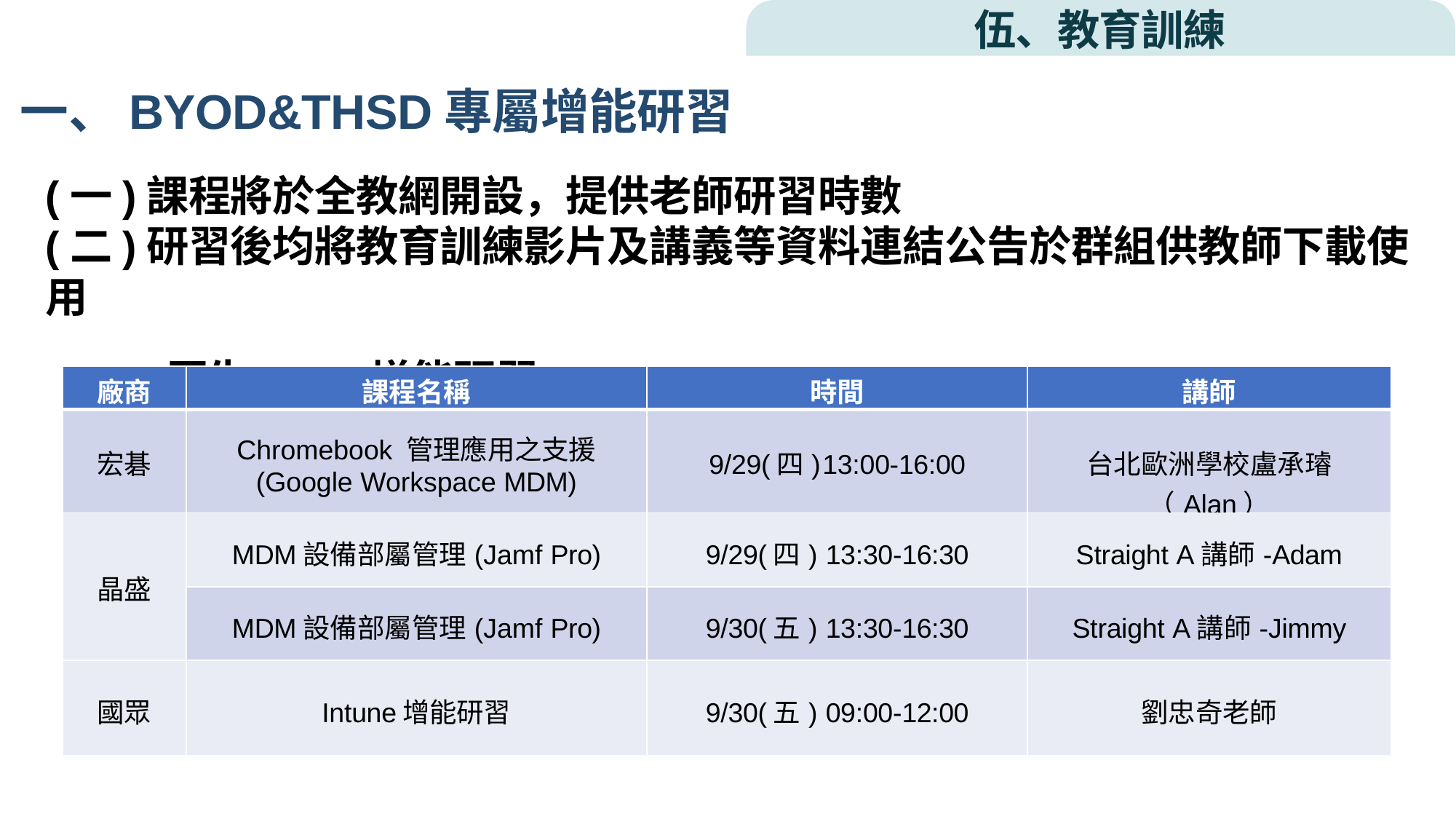

# 伍、教育訓練
一、BYOD&THSD專屬增能研習
(一)課程將於全教網開設，提供老師研習時數
(二)研習後均將教育訓練影片及講義等資料連結公告於群組供教師下載使用
1.原生MDM增能研習
| 廠商 | 課程名稱 | 時間 | 講師 |
| --- | --- | --- | --- |
| 宏碁 | Chromebook 管理應用之支援 (Google Workspace MDM) | 9/29(四) 13:00-16:00 | 台北歐洲學校盧承璿（Alan） |
| 晶盛 | MDM設備部屬管理(Jamf Pro) | 9/29(四) 13:30-16:30 | Straight A講師-Adam |
|  | MDM設備部屬管理(Jamf Pro) | 9/30(五) 13:30-16:30 | Straight A講師-Jimmy |
| 國眾 | Intune增能研習 | 9/30(五) 09:00-12:00 | 劉忠奇老師 |